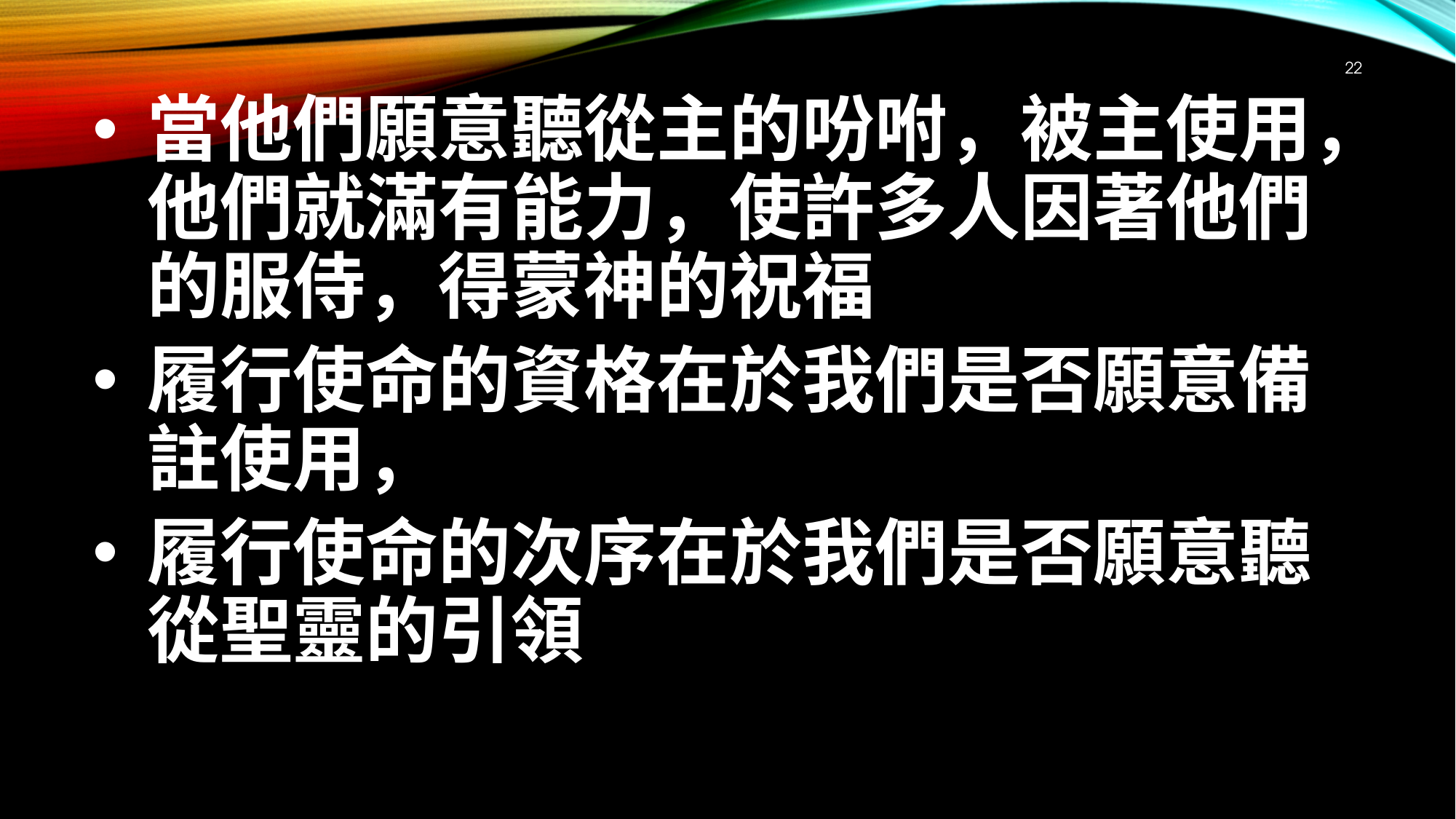

22
當他們願意聽從主的吩咐，被主使用，他們就滿有能力，使許多人因著他們的服侍，得蒙神的祝福
履行使命的資格在於我們是否願意備註使用，
履行使命的次序在於我們是否願意聽從聖靈的引領